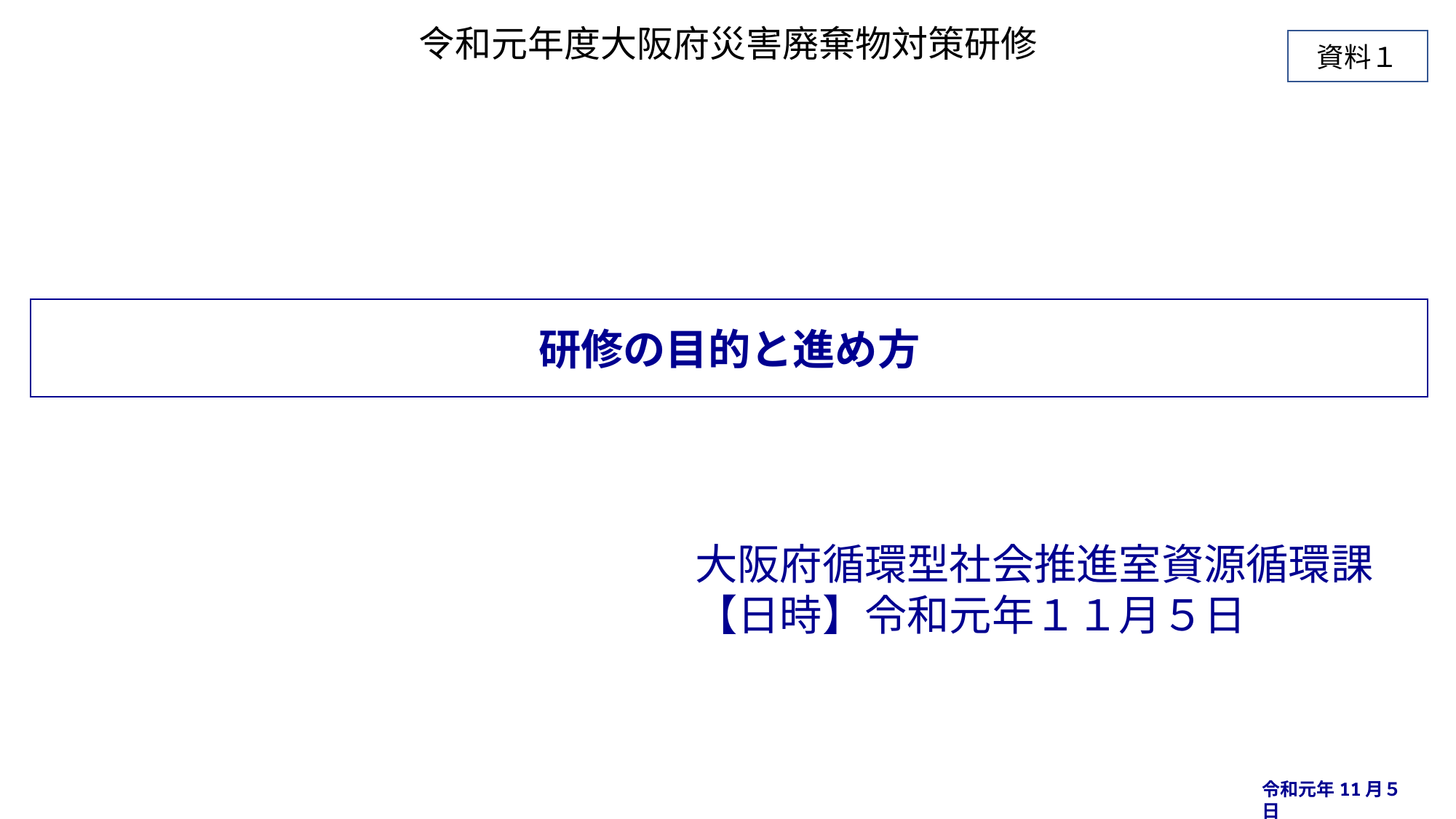

# 令和元年度大阪府災害廃棄物対策研修
資料１
研修の目的と進め方
大阪府循環型社会推進室資源循環課
【日時】令和元年１１月５日
令和元年11月５日